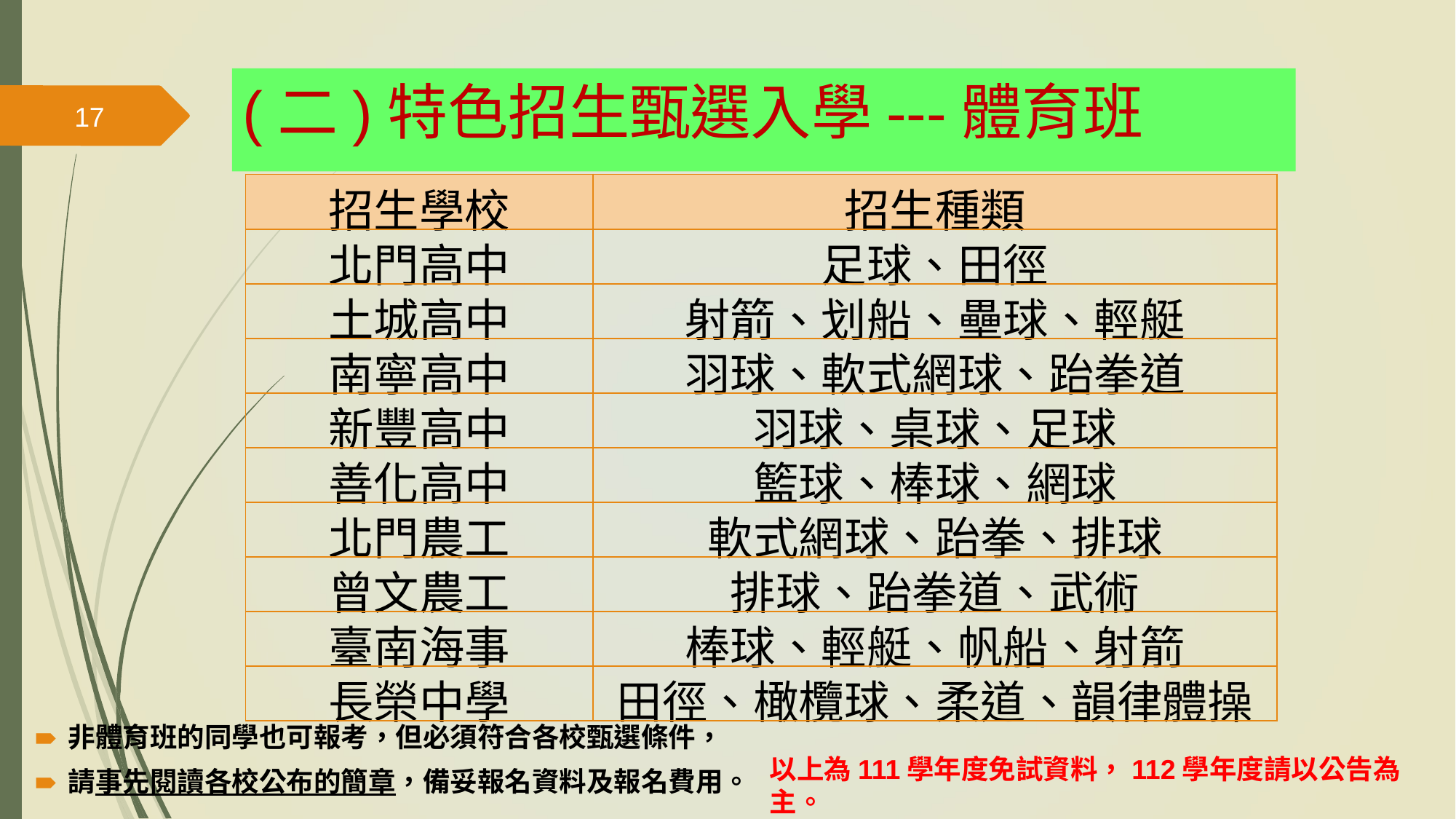

# (二)特色招生甄選入學---體育班
17
| 招生學校 | 招生種類 |
| --- | --- |
| 北門高中 | 足球、田徑 |
| 土城高中 | 射箭、划船、壘球、輕艇 |
| 南寧高中 | 羽球、軟式網球、跆拳道 |
| 新豐高中 | 羽球、桌球、足球 |
| 善化高中 | 籃球、棒球、網球 |
| 北門農工 | 軟式網球、跆拳、排球 |
| 曾文農工 | 排球、跆拳道、武術 |
| 臺南海事 | 棒球、輕艇、帆船、射箭 |
| 長榮中學 | 田徑、橄欖球、柔道、韻律體操 |
非體育班的同學也可報考，但必須符合各校甄選條件，
請事先閱讀各校公布的簡章，備妥報名資料及報名費用。
以上為111學年度免試資料，112學年度請以公告為主。